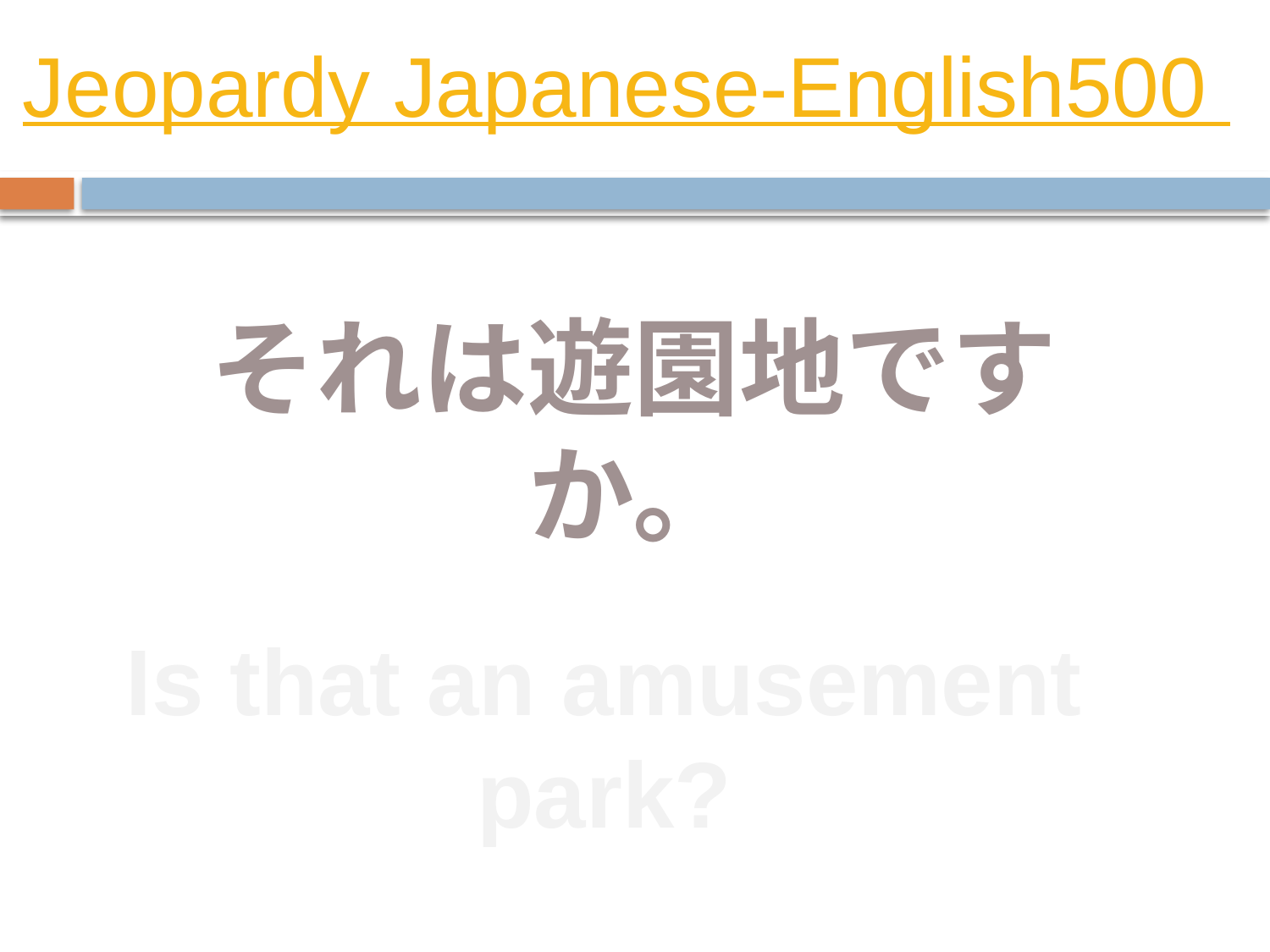

# Jeopardy Japanese-English500
それは遊園地ですか。
Is that an amusement park?